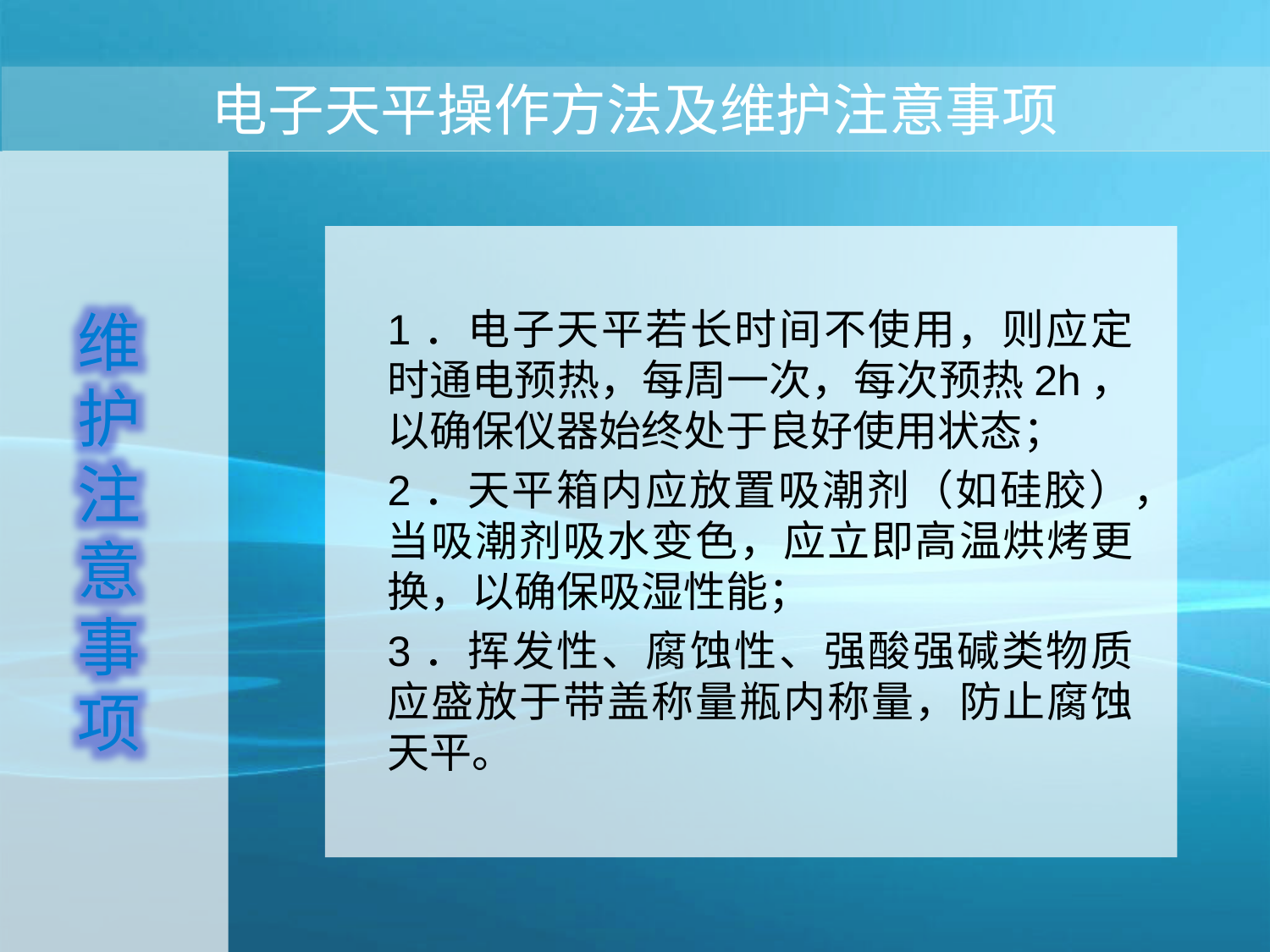

# 电子天平操作方法及维护注意事项

维护注意事项
1．电子天平若长时间不使用，则应定时通电预热，每周一次，每次预热2h，以确保仪器始终处于良好使用状态；
2．天平箱内应放置吸潮剂（如硅胶），当吸潮剂吸水变色，应立即高温烘烤更换，以确保吸湿性能；
3．挥发性、腐蚀性、强酸强碱类物质应盛放于带盖称量瓶内称量，防止腐蚀天平。